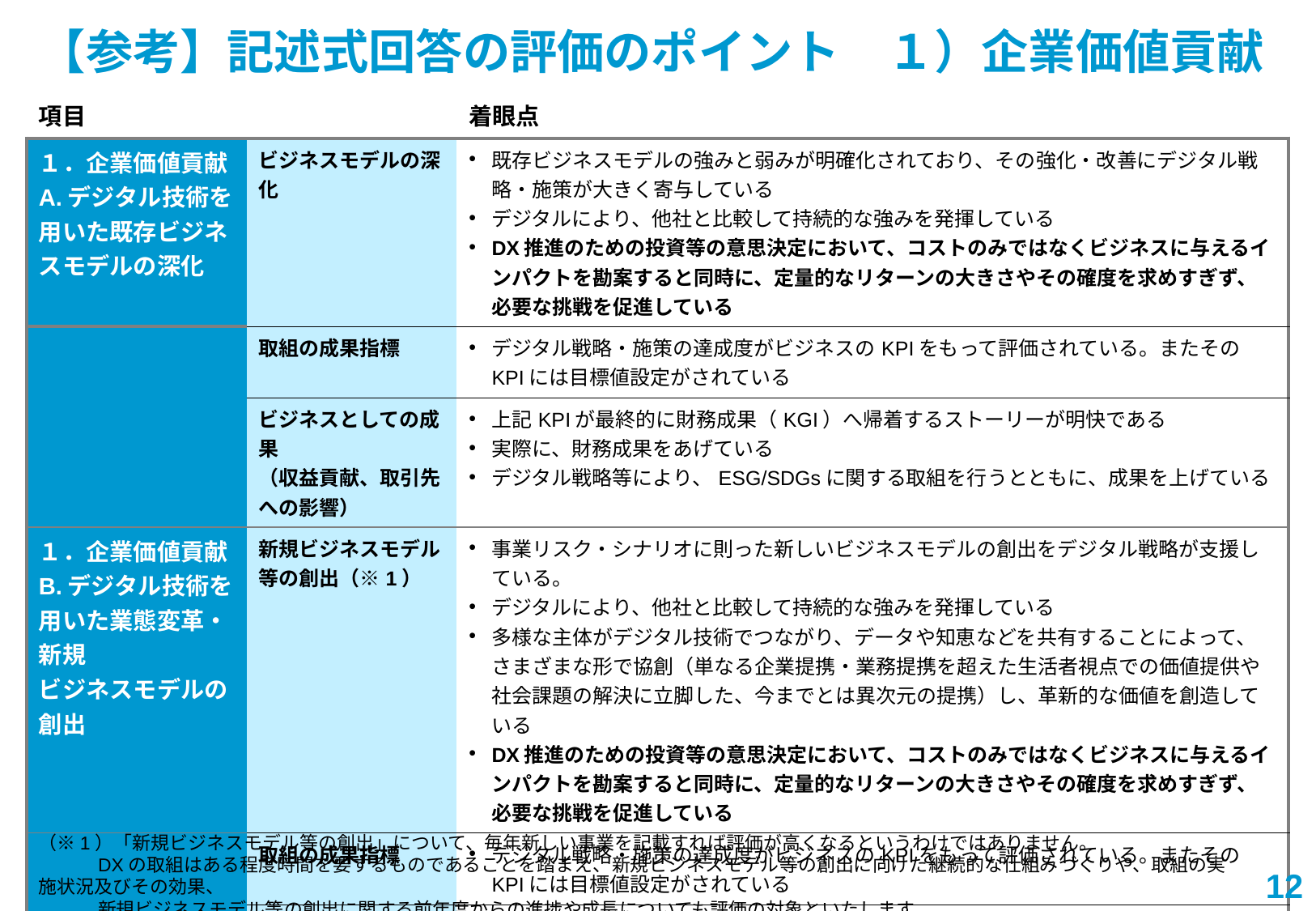

【参考】記述式回答の評価のポイント　１）企業価値貢献
| 項目 |  | 着眼点 |
| --- | --- | --- |
| １．企業価値貢献 A.デジタル技術を用いた既存ビジネスモデルの深化 | ビジネスモデルの深化 | 既存ビジネスモデルの強みと弱みが明確化されており、その強化・改善にデジタル戦略・施策が大きく寄与している デジタルにより、他社と比較して持続的な強みを発揮している DX推進のための投資等の意思決定において、コストのみではなくビジネスに与えるインパクトを勘案すると同時に、定量的なリターンの大きさやその確度を求めすぎず、必要な挑戦を促進している |
|  | 取組の成果指標 | デジタル戦略・施策の達成度がビジネスのKPIをもって評価されている。またそのKPIには目標値設定がされている |
|  | ビジネスとしての成果 （収益貢献、取引先への影響） | 上記KPIが最終的に財務成果（KGI）へ帰着するストーリーが明快である 実際に、財務成果をあげている デジタル戦略等により、ESG/SDGsに関する取組を行うとともに、成果を上げている |
| １．企業価値貢献 B.デジタル技術を用いた業態変革・新規 ビジネスモデルの 創出 | 新規ビジネスモデル等の創出（※1） | 事業リスク・シナリオに則った新しいビジネスモデルの創出をデジタル戦略が支援している。 デジタルにより、他社と比較して持続的な強みを発揮している 多様な主体がデジタル技術でつながり、データや知恵などを共有することによって、さまざまな形で協創（単なる企業提携・業務提携を超えた生活者視点での価値提供や社会課題の解決に立脚した、今までとは異次元の提携）し、革新的な価値を創造している DX推進のための投資等の意思決定において、コストのみではなくビジネスに与えるインパクトを勘案すると同時に、定量的なリターンの大きさやその確度を求めすぎず、必要な挑戦を促進している |
|  | 取組の成果指標 | デジタル戦略・施策の達成度がビジネスのKPIをもって評価されている。またそのKPIには目標値設定がされている |
|  | ビジネスとしての成果 （収益貢献、取引先への影響） | 上記KPIが最終的に財務成果（KGI）へ帰着するストーリーが明快である 実際に、財務成果をあげている デジタル戦略等により、ESG/SDGsに関する取組を行うとともに、成果を上げている |
（※1）「新規ビジネスモデル等の創出」について、毎年新しい事業を記載すれば評価が高くなるというわけではありません。
DXの取組はある程度時間を要するものであることを踏まえ、新規ビジネスモデル等の創出に向けた継続的な仕組みづくりや、取組の実施状況及びその効果、
新規ビジネスモデル等の創出に関する前年度からの進捗や成長についても評価の対象といたします。
12